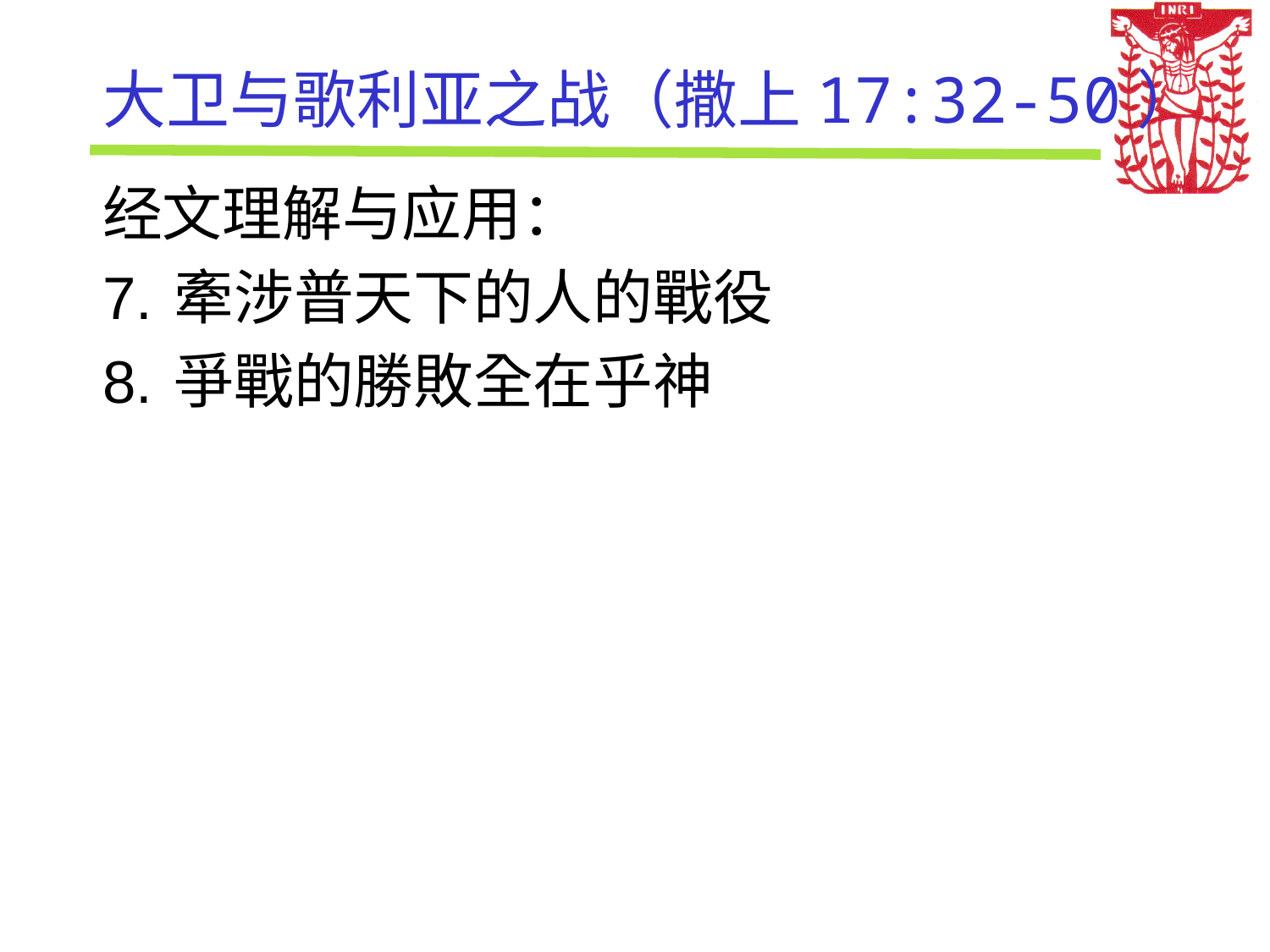

# 大卫与歌利亚之战（撒上17:32-50）
经文理解与应用：
牽涉普天下的人的戰役
爭戰的勝敗全在乎神